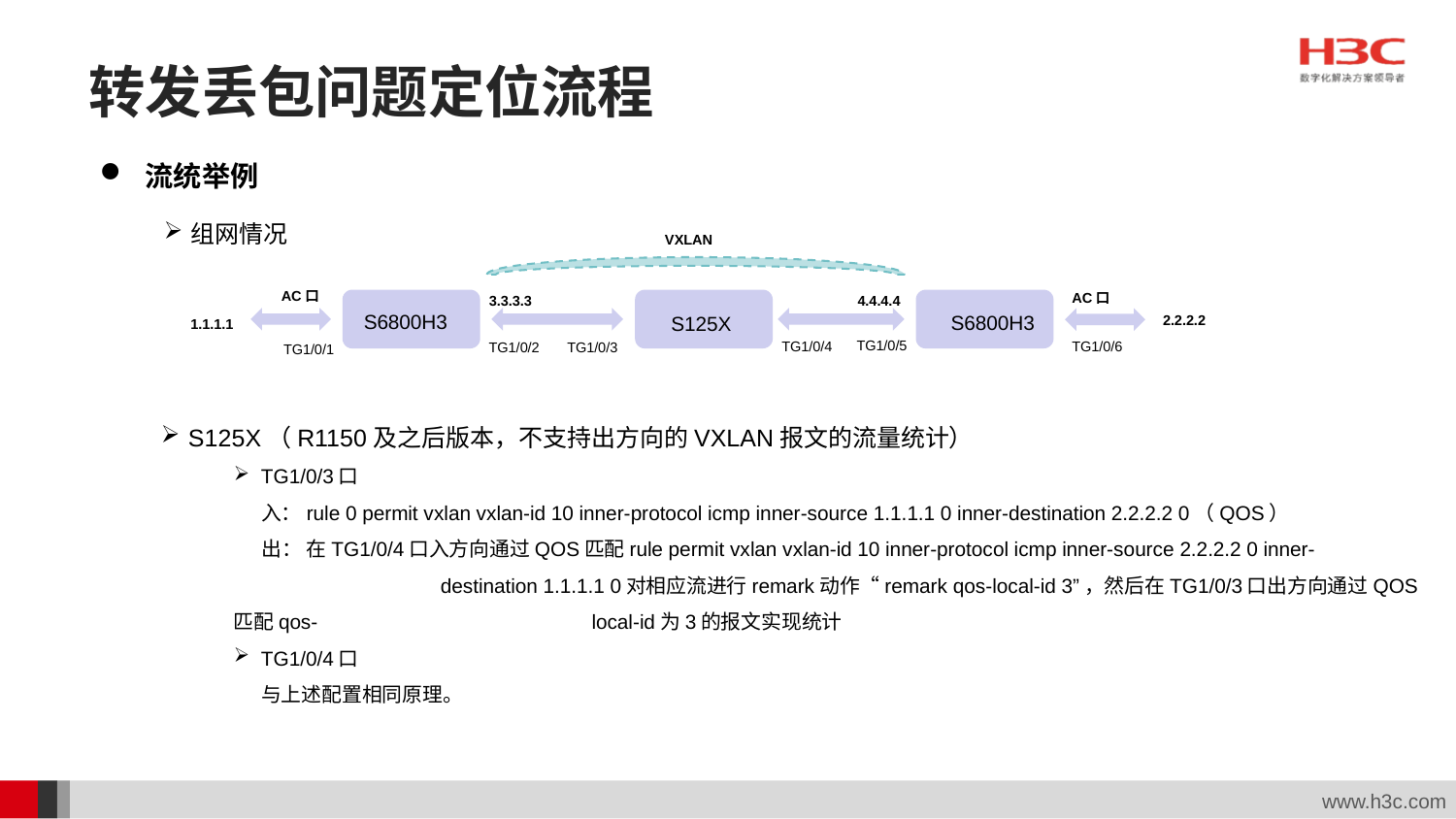

# 转发丢包问题定位流程
流统举例
组网情况
VXLAN

AC口
AC口
3.3.3.3
4.4.4.4

S6800H3

S6800H3
S125X
2.2.2.2
1.1.1.1

TG1/0/5
TG1/0/4
TG1/0/6
TG1/0/2
TG1/0/3
TG1/0/1
S125X（R1150及之后版本，不支持出方向的VXLAN报文的流量统计）
TG1/0/3口
     入：rule 0 permit vxlan vxlan-id 10 inner-protocol icmp inner-source 1.1.1.1 0 inner-destination 2.2.2.2 0（QOS）
     出： 在TG1/0/4口入方向通过QOS匹配rule permit vxlan vxlan-id 10 inner-protocol icmp inner-source 2.2.2.2 0 inner-
	           destination 1.1.1.1 0对相应流进行remark动作“remark qos-local-id 3”，然后在TG1/0/3口出方向通过QOS匹配qos-	             	            local-id为3的报文实现统计
TG1/0/4口
     与上述配置相同原理。